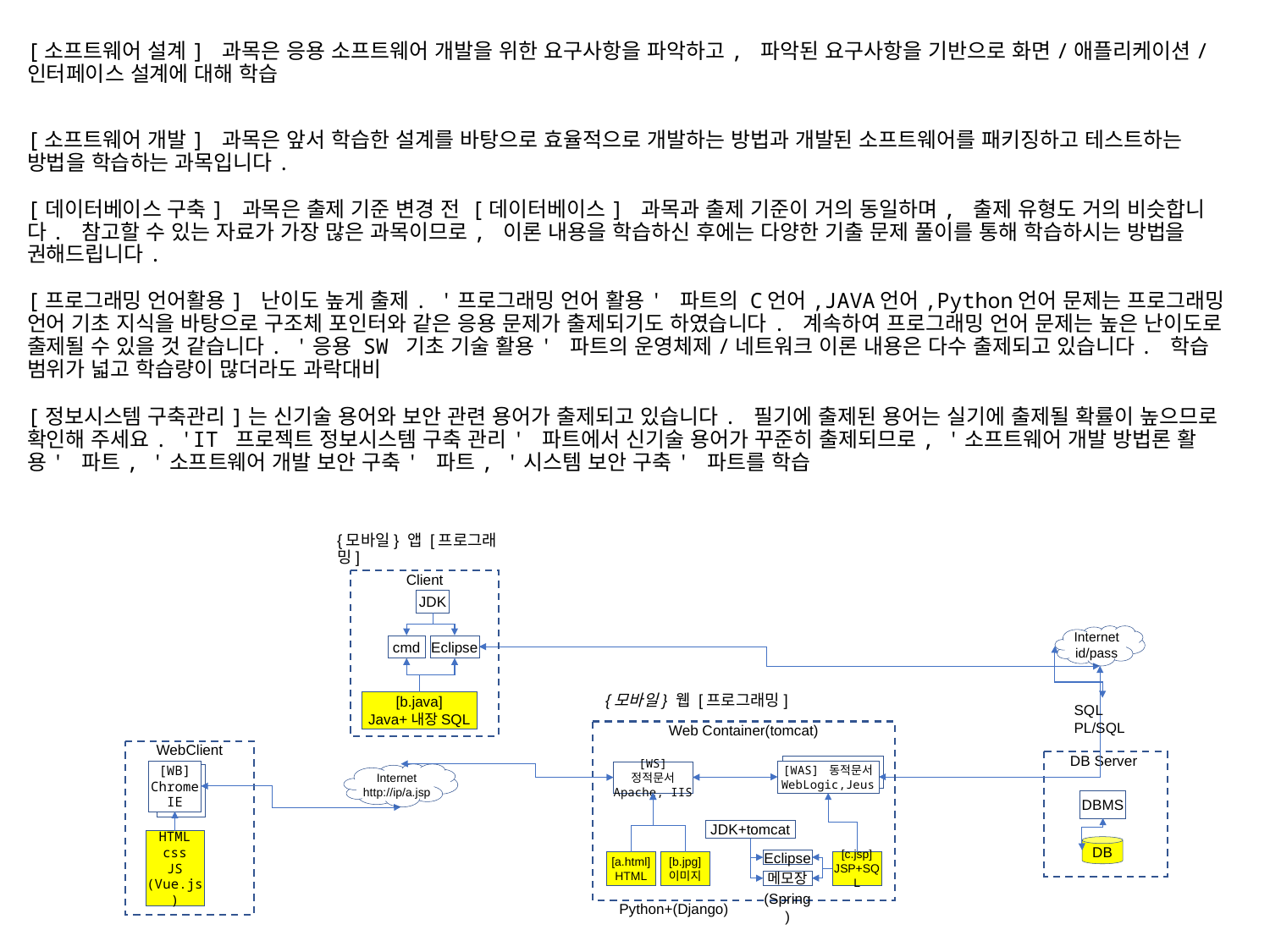

[소프트웨어 설계] 과목은 응용 소프트웨어 개발을 위한 요구사항을 파악하고, 파악된 요구사항을 기반으로 화면/애플리케이션/인터페이스 설계에 대해 학습
[소프트웨어 개발] 과목은 앞서 학습한 설계를 바탕으로 효율적으로 개발하는 방법과 개발된 소프트웨어를 패키징하고 테스트하는 방법을 학습하는 과목입니다.
[데이터베이스 구축] 과목은 출제 기준 변경 전 [데이터베이스] 과목과 출제 기준이 거의 동일하며, 출제 유형도 거의 비슷합니다. 참고할 수 있는 자료가 가장 많은 과목이므로, 이론 내용을 학습하신 후에는 다양한 기출 문제 풀이를 통해 학습하시는 방법을 권해드립니다.
[프로그래밍 언어활용] 난이도 높게 출제. '프로그래밍 언어 활용' 파트의 C언어,JAVA언어,Python언어 문제는 프로그래밍 언어 기초 지식을 바탕으로 구조체 포인터와 같은 응용 문제가 출제되기도 하였습니다. 계속하여 프로그래밍 언어 문제는 높은 난이도로 출제될 수 있을 것 같습니다. '응용 SW 기초 기술 활용' 파트의 운영체제/네트워크 이론 내용은 다수 출제되고 있습니다. 학습 범위가 넓고 학습량이 많더라도 과락대비
[정보시스템 구축관리]는 신기술 용어와 보안 관련 용어가 출제되고 있습니다. 필기에 출제된 용어는 실기에 출제될 확률이 높으므로 확인해 주세요. 'IT 프로젝트 정보시스템 구축 관리' 파트에서 신기술 용어가 꾸준히 출제되므로, '소프트웨어 개발 방법론 활용' 파트, '소프트웨어 개발 보안 구축' 파트, '시스템 보안 구축' 파트를 학습
{모바일} 앱 [프로그래밍]
Client
JDK
Internet
id/pass
cmd
Eclipse
{모바일} 웹 [프로그래밍]
[b.java]
Java+내장SQL
SQL
PL/SQL
Web Container(tomcat)
WebClient
DB Server

[WB]
Chrome
IE
[WAS] 동적문서
WebLogic,Jeus
[WS] 정적문서
Apache, IIS
Internet
http://ip/a.jsp

DBMS
JDK+tomcat
HTML
css
JS
(Vue.js)
DB
Eclipse
[a.html]
HTML
[b.jpg]
이미지
[c.jsp]
JSP+SQL
메모장
(Spring)
Python+(Django)